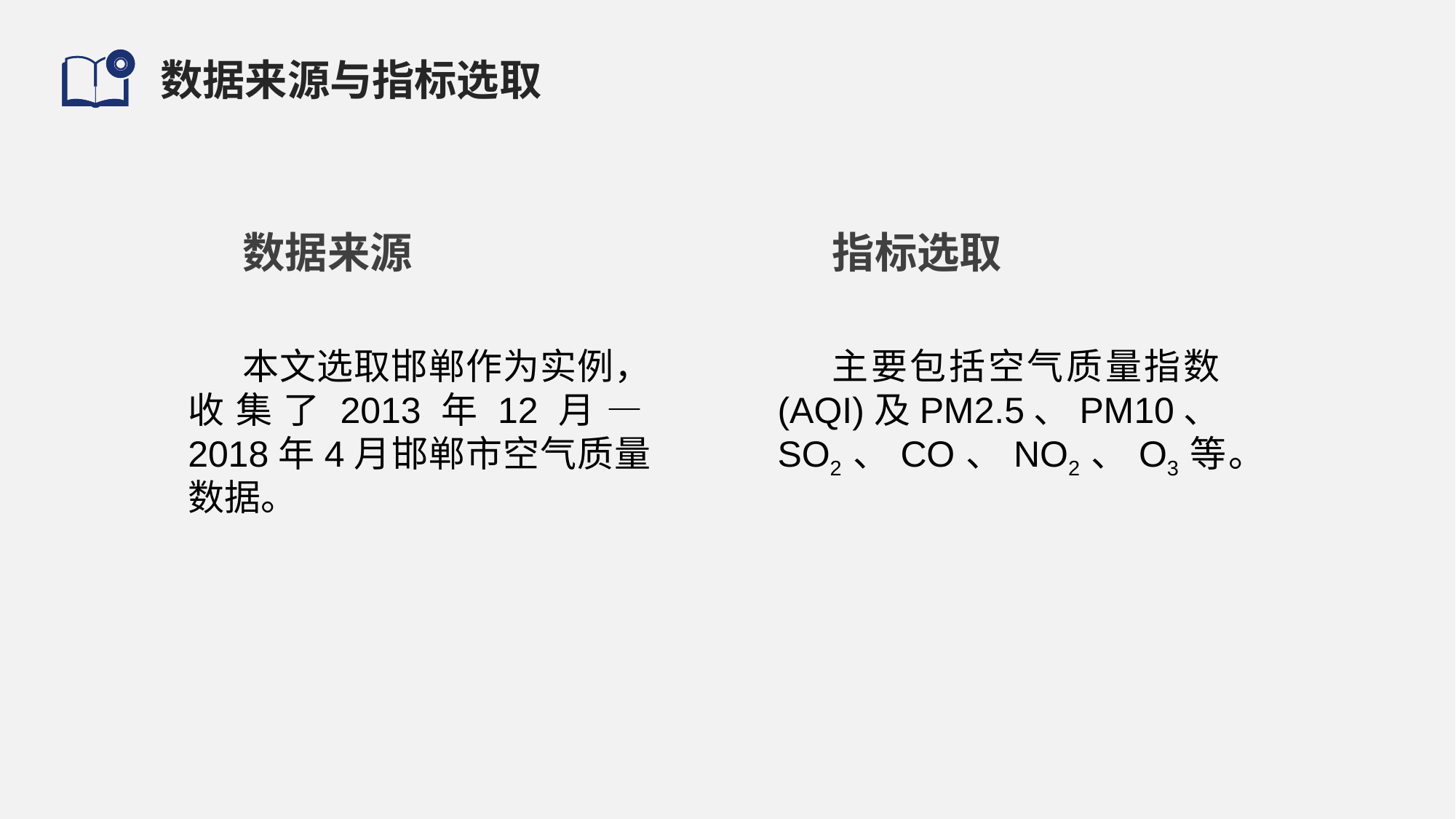

# 数据来源与指标选取

数据来源
指标选取
本文选取邯郸作为实例，收集了2013年12月—2018年4月邯郸市空气质量数据。
主要包括空气质量指数(AQI)及PM2.5、PM10、SO2、CO、NO2、O3等。